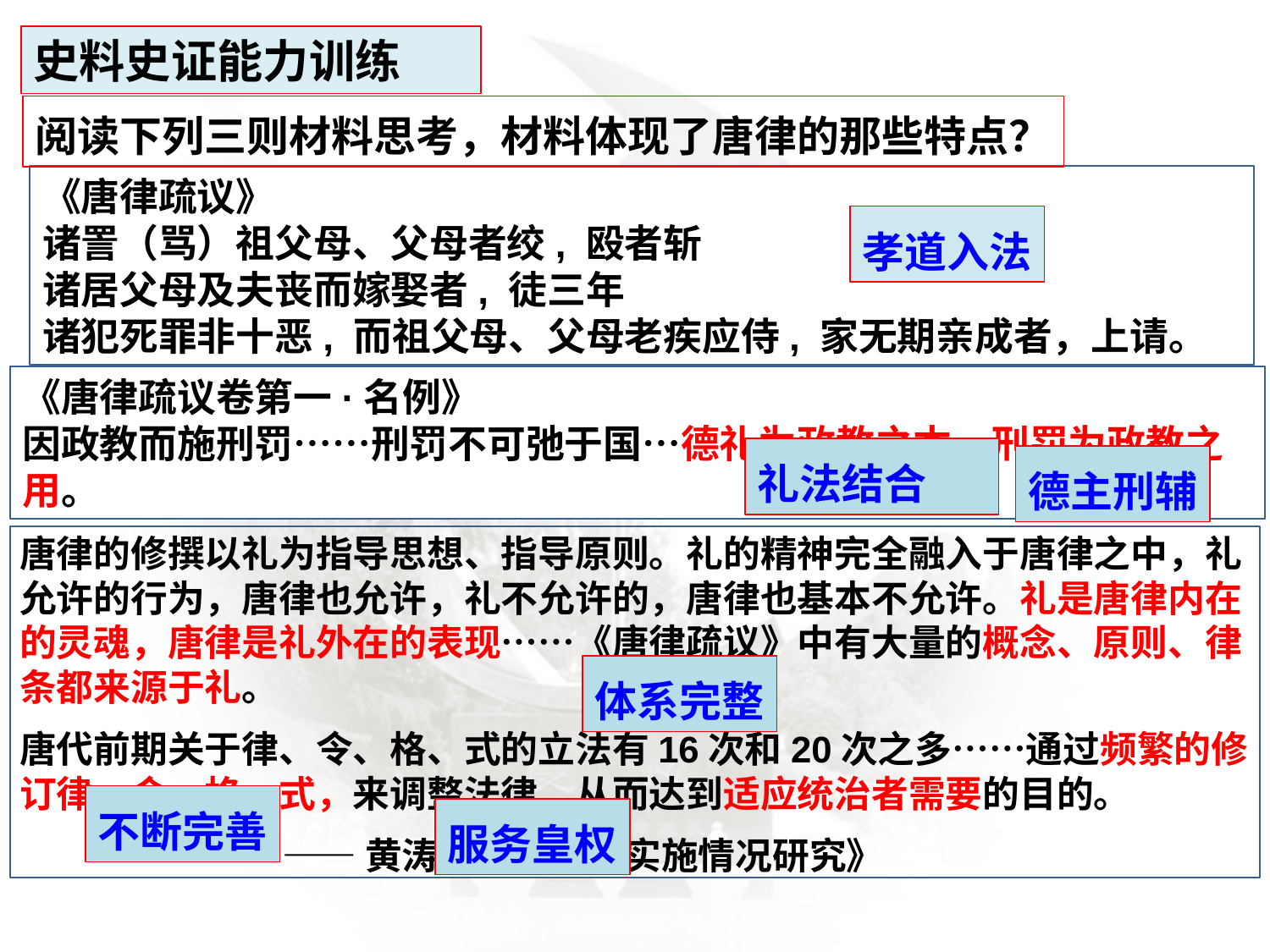

史料史证能力训练
阅读下列三则材料思考，材料体现了唐律的那些特点？

《唐律疏议》
诸詈（骂）祖父母、父母者绞, 殴者斩
诸居父母及夫丧而嫁娶者, 徒三年
诸犯死罪非十恶, 而祖父母、父母老疾应侍, 家无期亲成者，上请。
孝道入法
《唐律疏议卷第一·名例》
因政教而施刑罚……刑罚不可弛于国…德礼为政教之本，刑罚为政教之用。
礼法结合
德主刑辅
唐律的修撰以礼为指导思想、指导原则。礼的精神完全融入于唐律之中，礼允许的行为，唐律也允许，礼不允许的，唐律也基本不允许。礼是唐律内在的灵魂，唐律是礼外在的表现……《唐律疏议》中有大量的概念、原则、律条都来源于礼。
唐代前期关于律、令、格、式的立法有16次和20次之多……通过频繁的修订律、令、格、式，来调整法律，从而达到适应统治者需要的目的。
                               ——黄涛《唐代五刑实施情况研究》
体系完整
不断完善
服务皇权